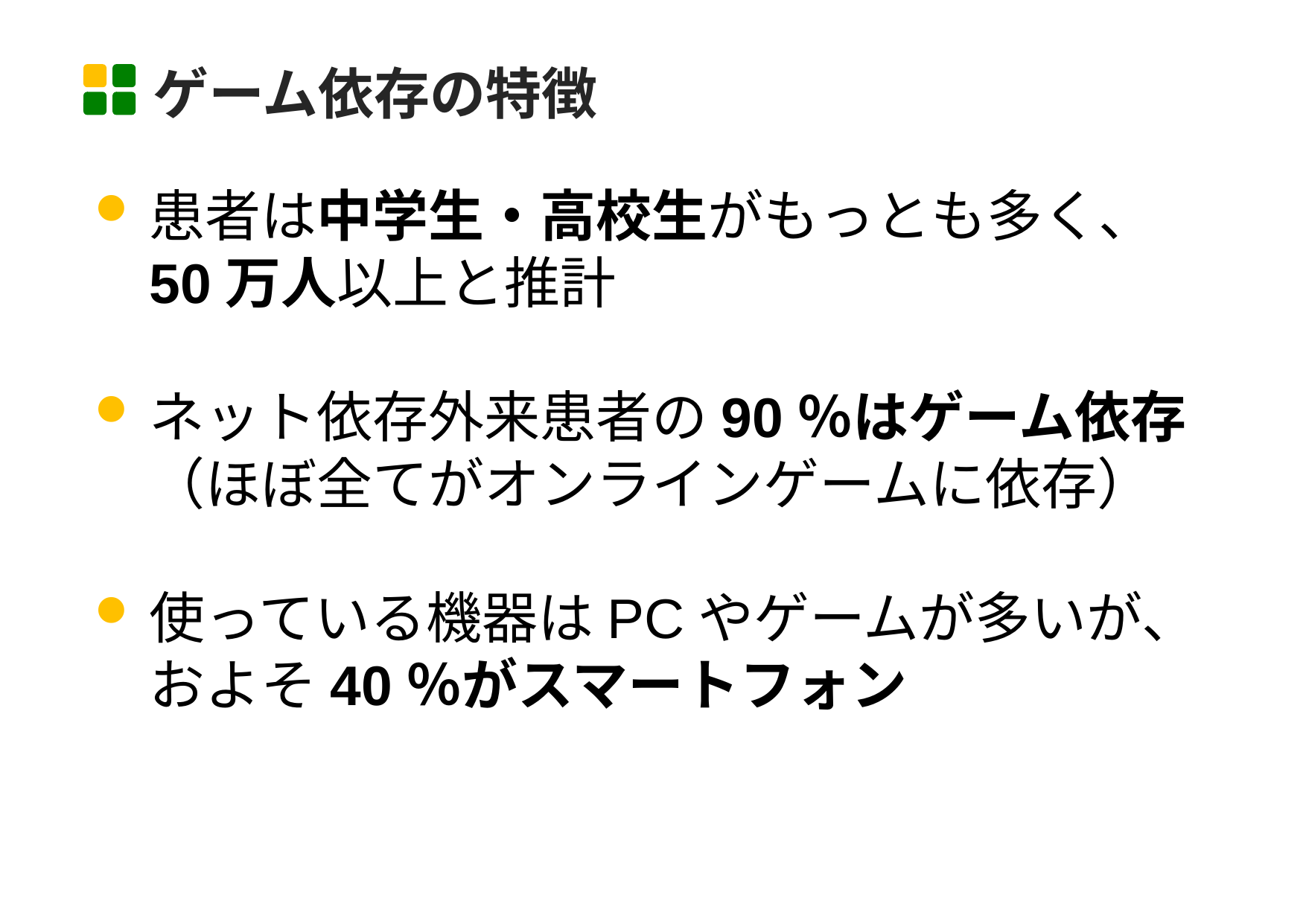

ゲーム依存の特徴

患者は中学生・高校生がもっとも多く、
50万人以上と推計

ネット依存外来患者の90％はゲーム依存
（ほぼ全てがオンラインゲームに依存）

使っている機器はPCやゲームが多いが、
およそ40％がスマートフォン